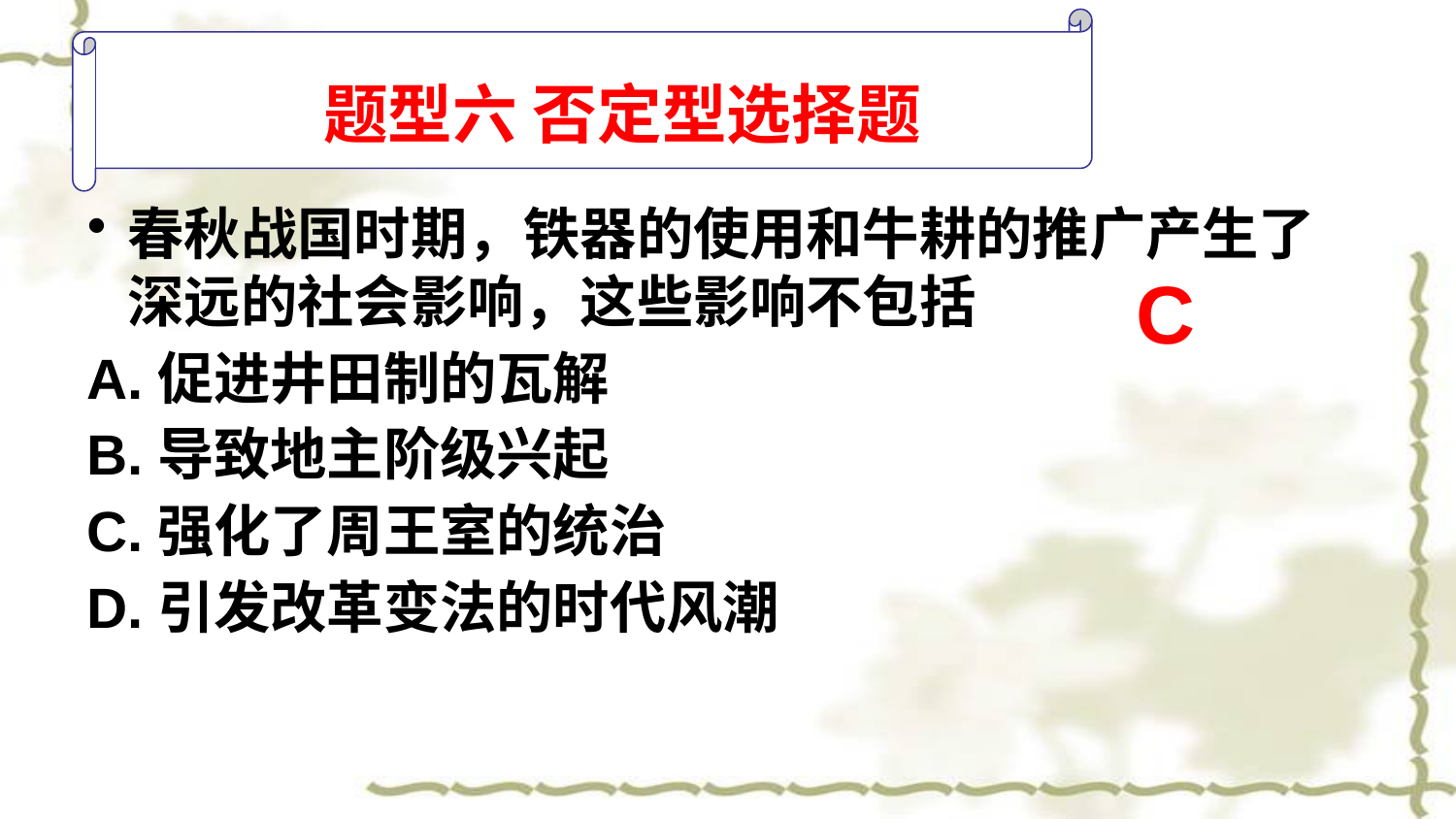

题型六 否定型选择题
春秋战国时期，铁器的使用和牛耕的推广产生了深远的社会影响，这些影响不包括
A.促进井田制的瓦解
B.导致地主阶级兴起
C.强化了周王室的统治
D.引发改革变法的时代风潮
C